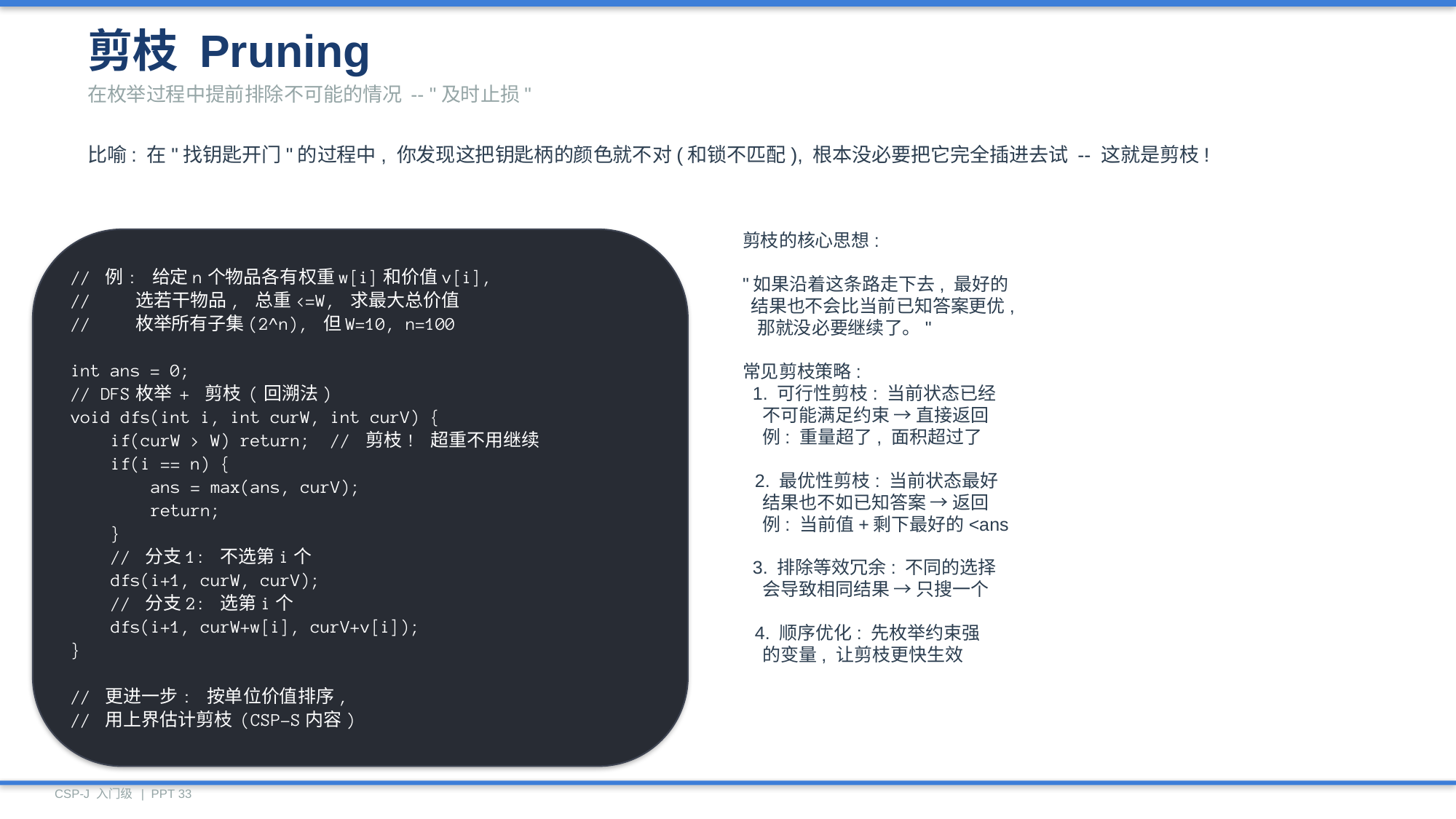

剪枝 Pruning
在枚举过程中提前排除不可能的情况 -- "及时止损"
比喻: 在"找钥匙开门"的过程中, 你发现这把钥匙柄的颜色就不对(和锁不匹配), 根本没必要把它完全插进去试 -- 这就是剪枝!
// 例: 给定n个物品各有权重w[i]和价值v[i],
//    选若干物品, 总重<=W, 求最大总价值
//    枚举所有子集(2^n), 但W=10, n=100

int ans = 0;
// DFS枚举 + 剪枝 (回溯法)
void dfs(int i, int curW, int curV) {
    if(curW > W) return;  // 剪枝! 超重不用继续
    if(i == n) {
        ans = max(ans, curV);
        return;
    }
    // 分支1: 不选第i个
    dfs(i+1, curW, curV);
    // 分支2: 选第i个
    dfs(i+1, curW+w[i], curV+v[i]);
}

// 更进一步: 按单位价值排序,
// 用上界估计剪枝 (CSP-S内容)
剪枝的核心思想:
"如果沿着这条路走下去, 最好的
  结果也不会比当前已知答案更优,
  那就没必要继续了。"
常见剪枝策略:
  1. 可行性剪枝: 当前状态已经
     不可能满足约束 → 直接返回
     例: 重量超了, 面积超过了
  2. 最优性剪枝: 当前状态最好
     结果也不如已知答案 → 返回
     例: 当前值+剩下最好的<ans
  3. 排除等效冗余: 不同的选择
     会导致相同结果 → 只搜一个
  4. 顺序优化: 先枚举约束强
     的变量, 让剪枝更快生效

CSP-J 入门级  |  PPT 33